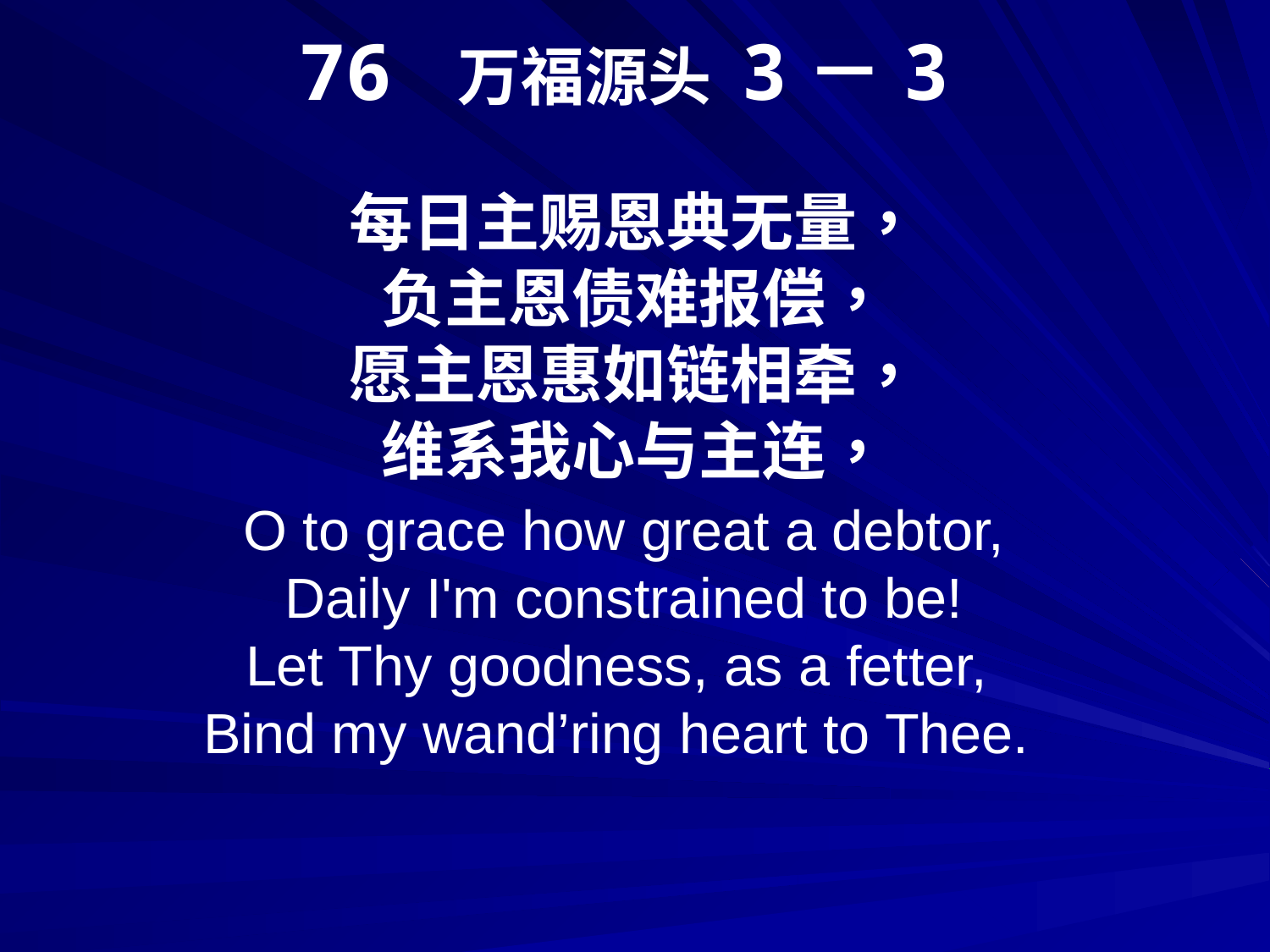

76 万福源头 3－3

每日主赐恩典无量，
负主恩债难报偿，
愿主恩惠如链相牵，
维系我心与主连，
O to grace how great a debtor,
Daily I'm constrained to be!
Let Thy goodness, as a fetter,
Bind my wand’ring heart to Thee.